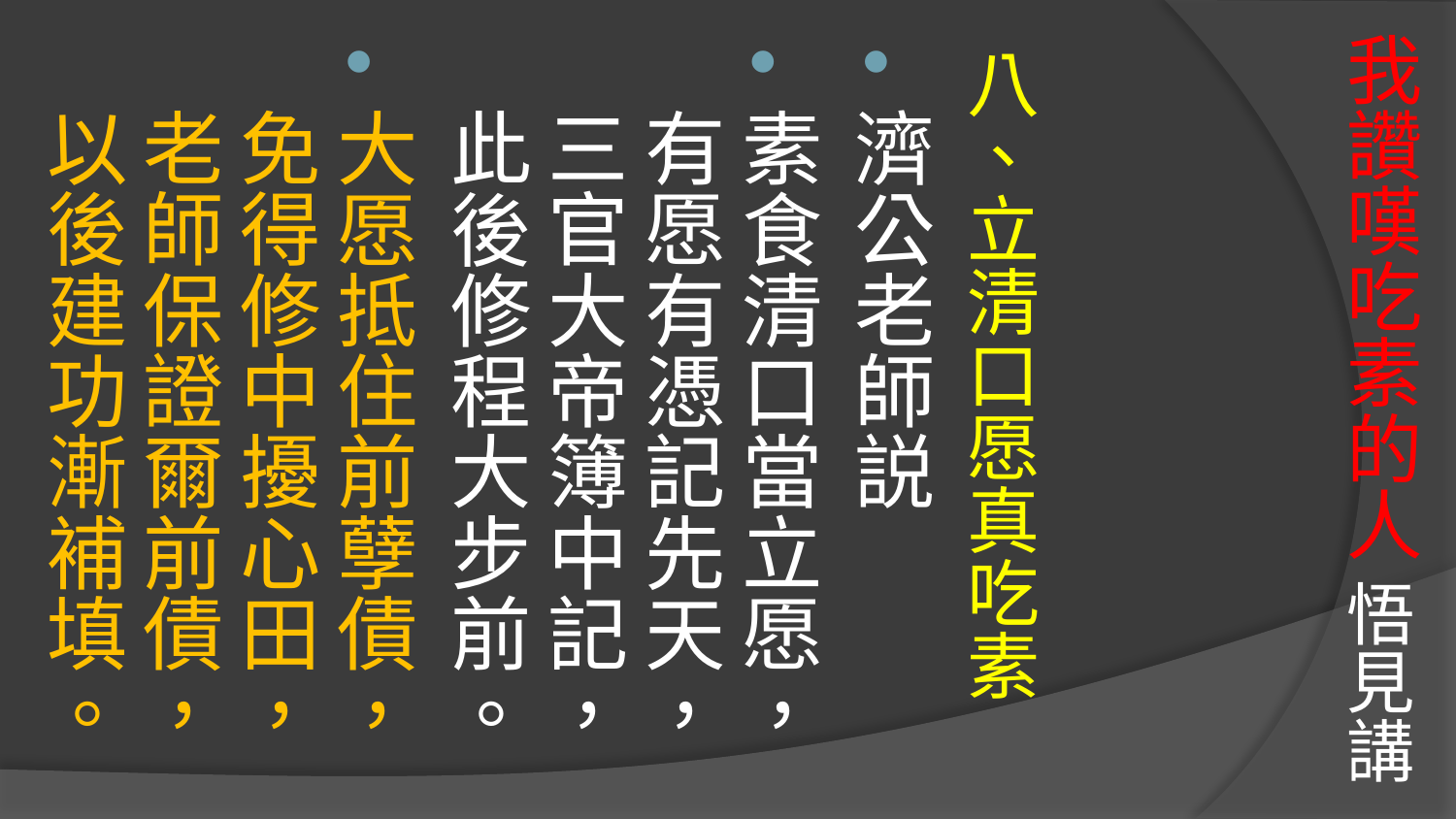

# 我讚嘆吃素的人 悟見講
八、立清口愿真吃素
濟公老師説
素食清口當立愿，有愿有憑記先天，
三官大帝簿中記，此後修程大步前。
大愿抵住前孽債，免得修中擾心田，
老師保證爾前債，以後建功漸補填。